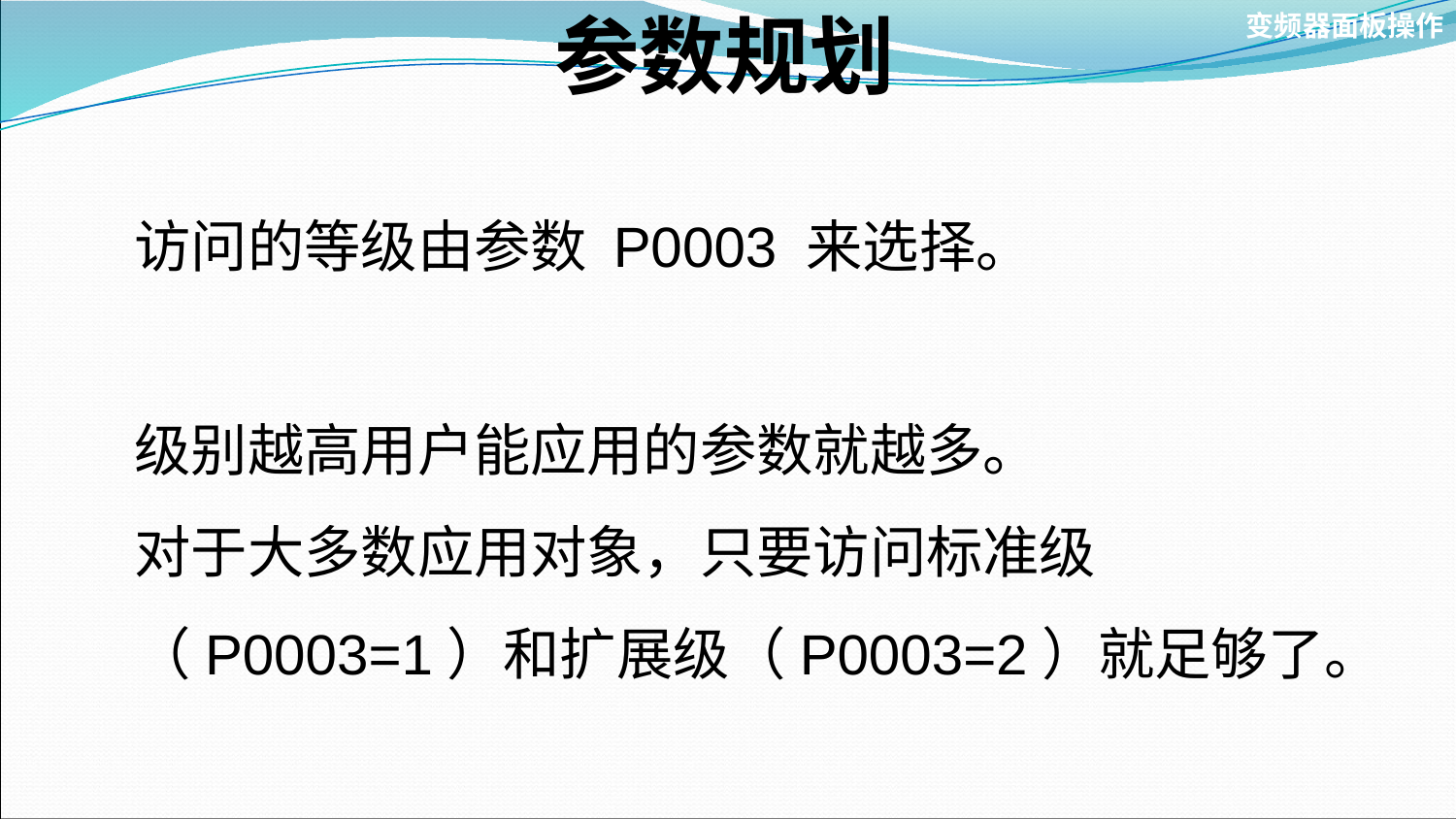

参数规划
变频器面板操作
访问的等级由参数 P0003 来选择。

级别越高用户能应用的参数就越多。
对于大多数应用对象，只要访问标准级（P0003=1）和扩展级（P0003=2）就足够了。
19